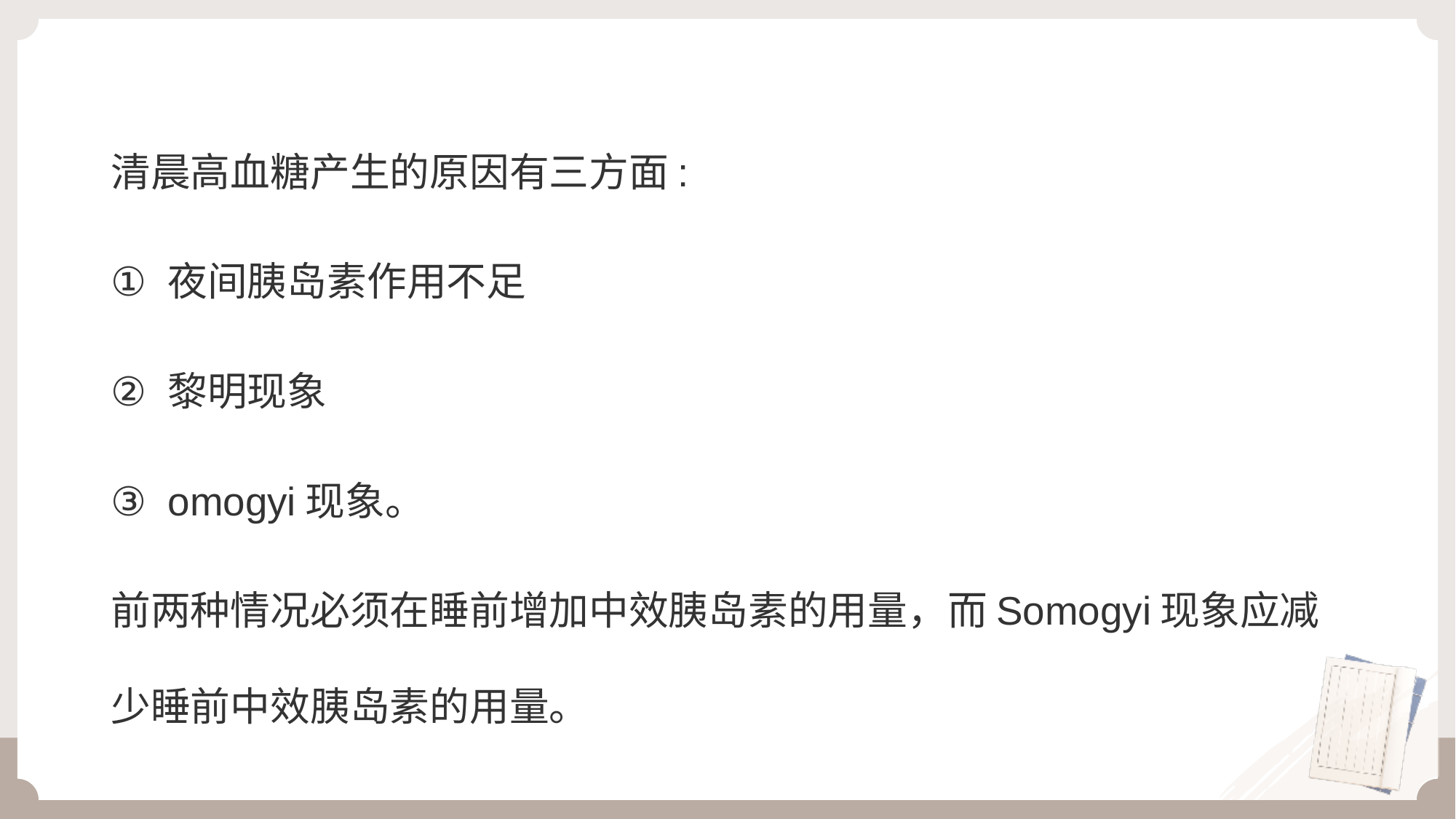

清晨高血糖产生的原因有三方面:
夜间胰岛素作用不足
黎明现象
omogyi现象。
前两种情况必须在睡前增加中效胰岛素的用量，而Somogyi现象应减少睡前中效胰岛素的用量。